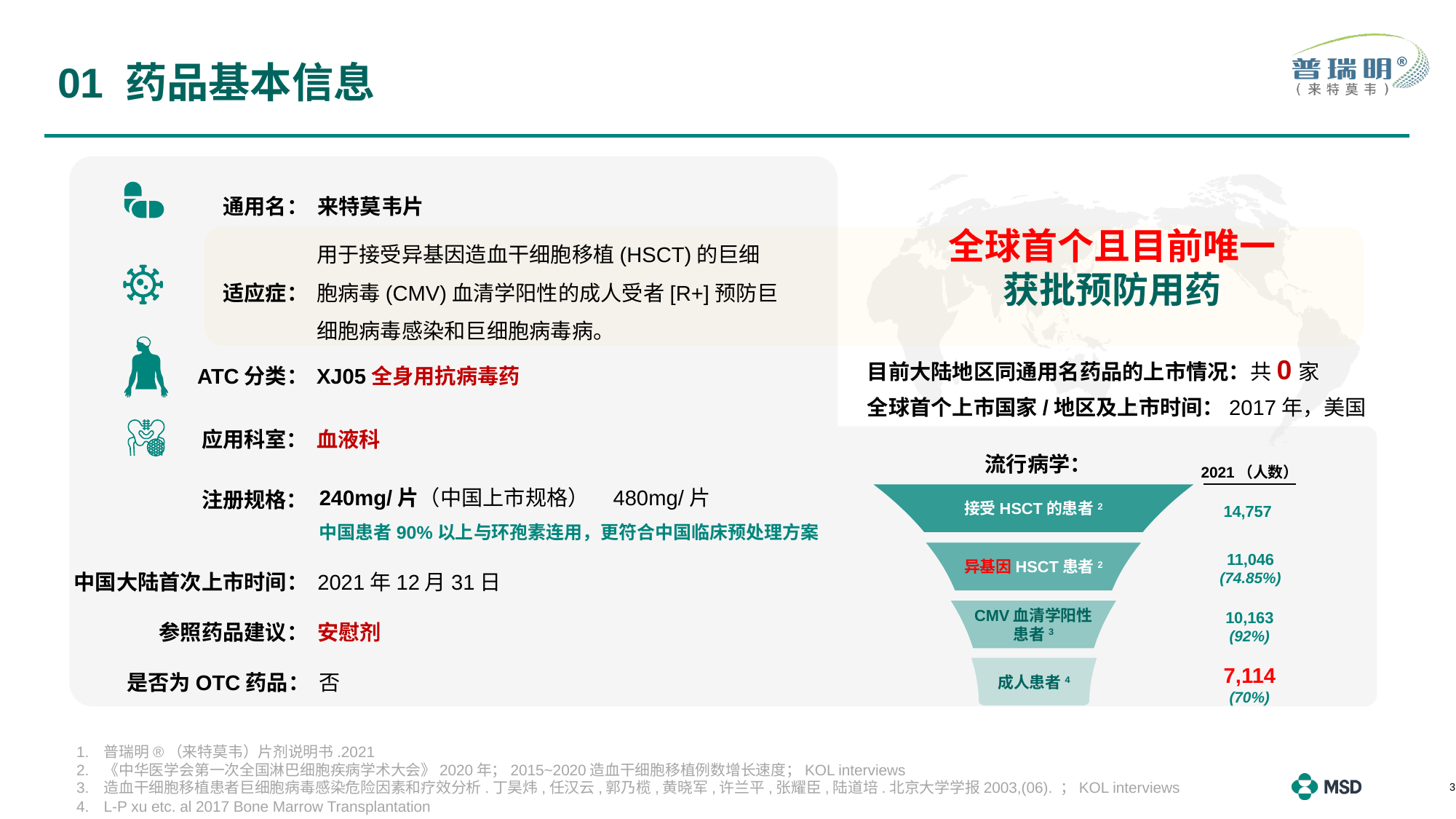

# 01 药品基本信息

通用名：
来特莫韦片

全球首个且目前唯一
获批预防用药
用于接受异基因造血干细胞移植(HSCT)的巨细胞病毒(CMV)血清学阳性的成人受者[R+]预防巨细胞病毒感染和巨细胞病毒病。

适应症：

目前大陆地区同通用名药品的上市情况：共0家
全球首个上市国家/地区及上市时间：2017年，美国
ATC分类：
XJ05全身用抗病毒药
应用科室：
血液科

流行病学：
2021（人数）
接受HSCT的患者2
14,757
异基因HSCT患者2
11,046 (74.85%)
CMV血清学阳性
患者3
10,163 (92%)
成人患者4
7,114 (70%)
240mg/片（中国上市规格）    480mg/片
中国患者90%以上与环孢素连用，更符合中国临床预处理方案
注册规格：
中国大陆首次上市时间：
2021年12月31日
参照药品建议：
安慰剂
是否为OTC药品：
否
普瑞明®（来特莫韦）片剂说明书.2021
《中华医学会第一次全国淋巴细胞疾病学术大会》2020年；2015~2020造血干细胞移植例数增长速度；KOL interviews
造血干细胞移植患者巨细胞病毒感染危险因素和疗效分析.丁昊炜,任汉云,郭乃榄,黄晓军,许兰平,张耀臣,陆道培.北京大学学报2003,(06). ；KOL interviews
L-P xu etc. al 2017 Bone Marrow Transplantation
3